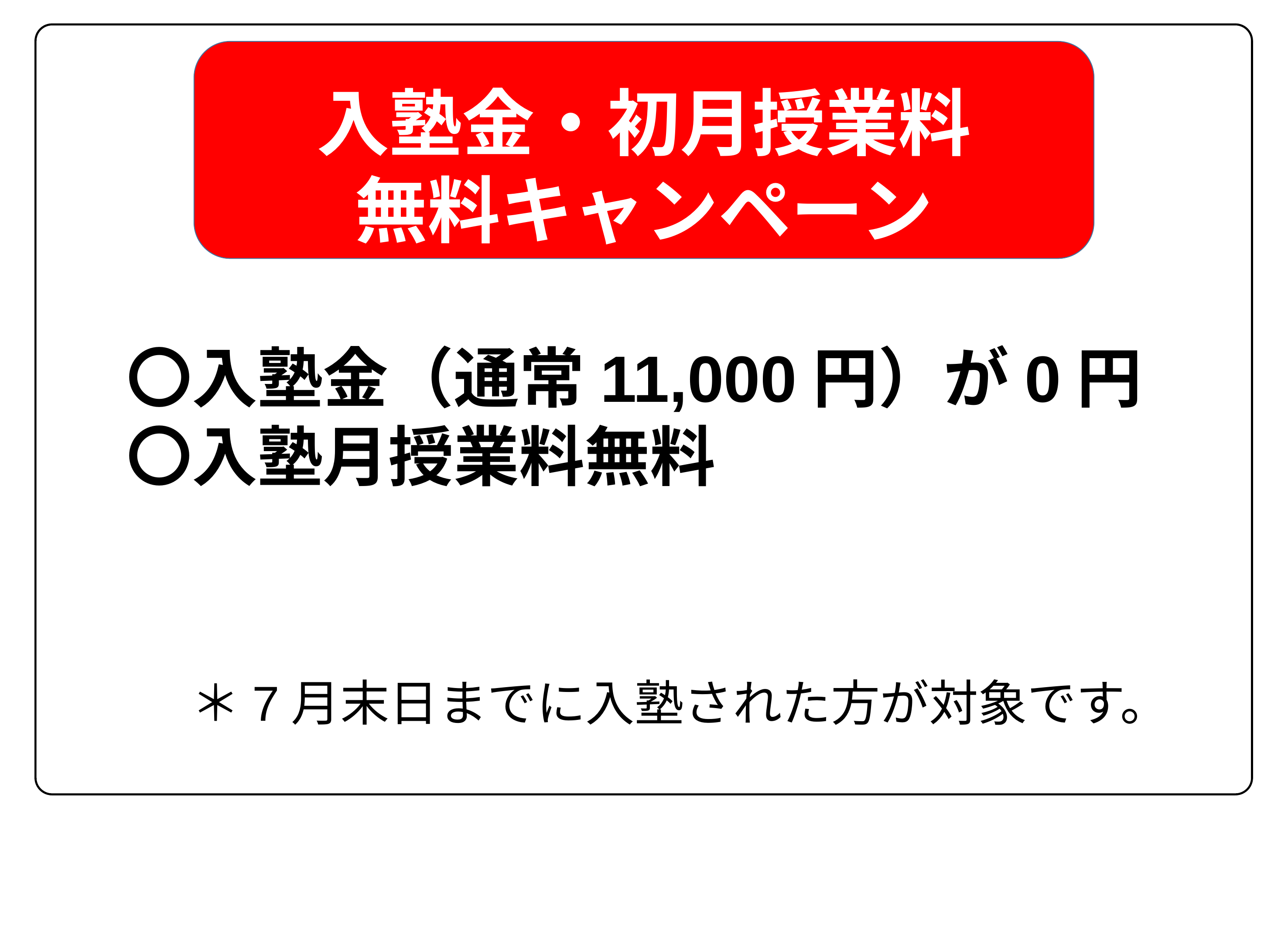

入塾金・初月授業料
無料キャンペーン
〇入塾金（通常11,000円）が0円
〇入塾月授業料無料
＊7月末日までに入塾された方が対象です。